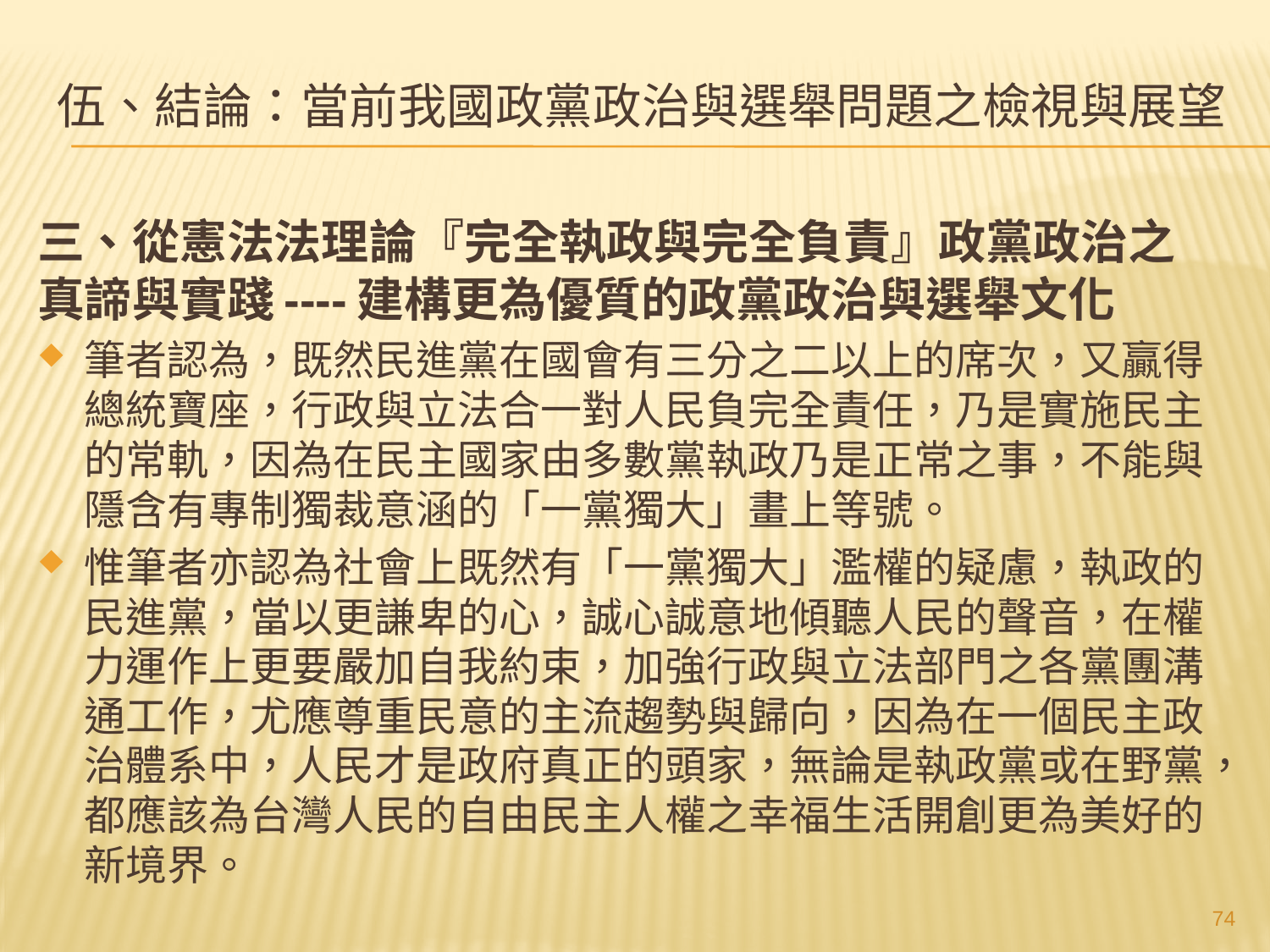

# 伍、結論：當前我國政黨政治與選舉問題之檢視與展望
三、從憲法法理論『完全執政與完全負責』政黨政治之真諦與實踐----建構更為優質的政黨政治與選舉文化
筆者認為，既然民進黨在國會有三分之二以上的席次，又贏得總統寶座，行政與立法合一對人民負完全責任，乃是實施民主的常軌，因為在民主國家由多數黨執政乃是正常之事，不能與隱含有專制獨裁意涵的「一黨獨大」畫上等號。
惟筆者亦認為社會上既然有「一黨獨大」濫權的疑慮，執政的民進黨，當以更謙卑的心，誠心誠意地傾聽人民的聲音，在權力運作上更要嚴加自我約束，加強行政與立法部門之各黨團溝通工作，尤應尊重民意的主流趨勢與歸向，因為在一個民主政治體系中，人民才是政府真正的頭家，無論是執政黨或在野黨，都應該為台灣人民的自由民主人權之幸福生活開創更為美好的新境界。
74